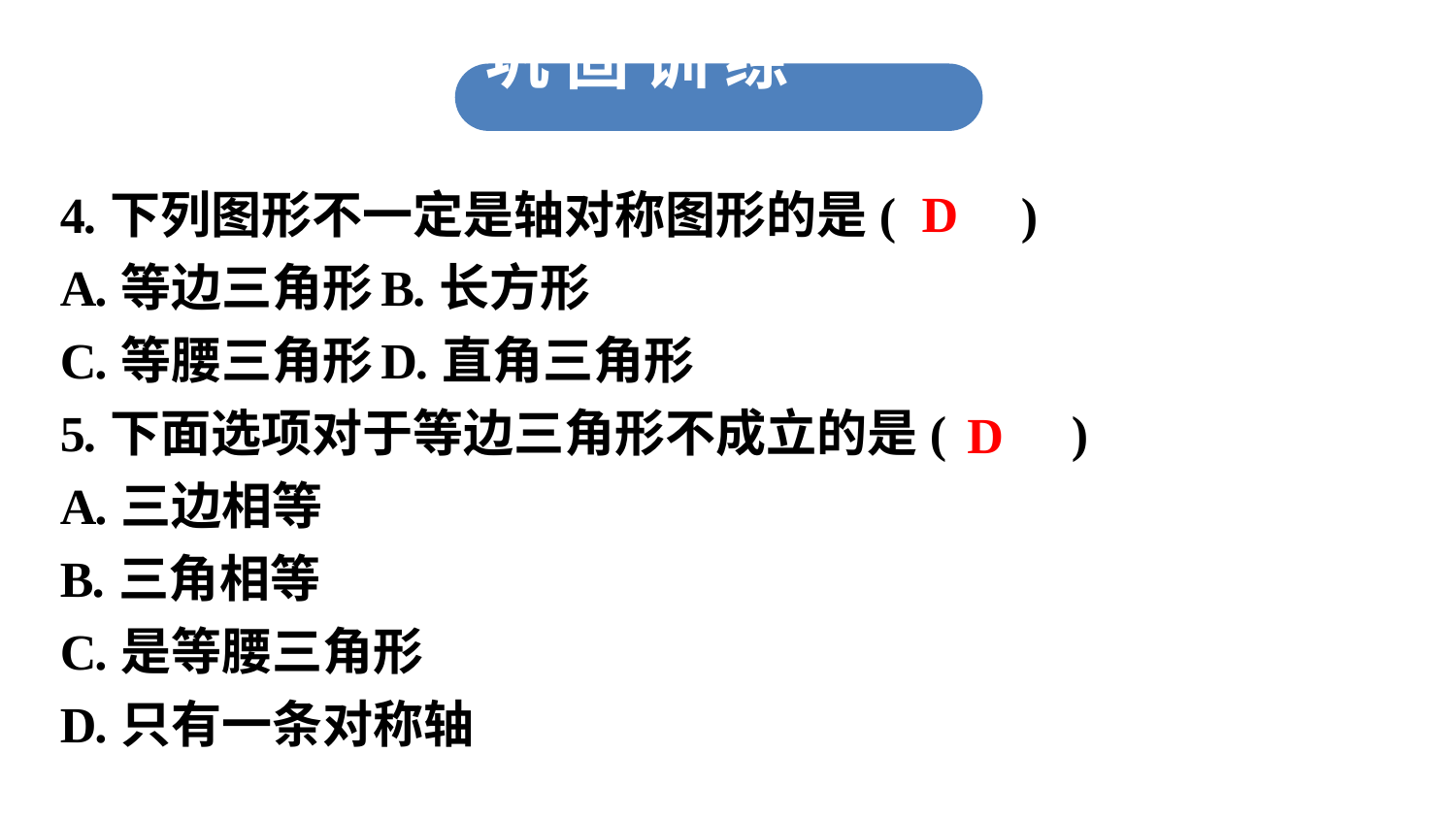

巩 固 训 练
4.下列图形不一定是轴对称图形的是(　　)
A.等边三角形	B.长方形
C.等腰三角形	D.直角三角形
5.下面选项对于等边三角形不成立的是(　　)
A.三边相等
B.三角相等
C.是等腰三角形
D.只有一条对称轴
D
D